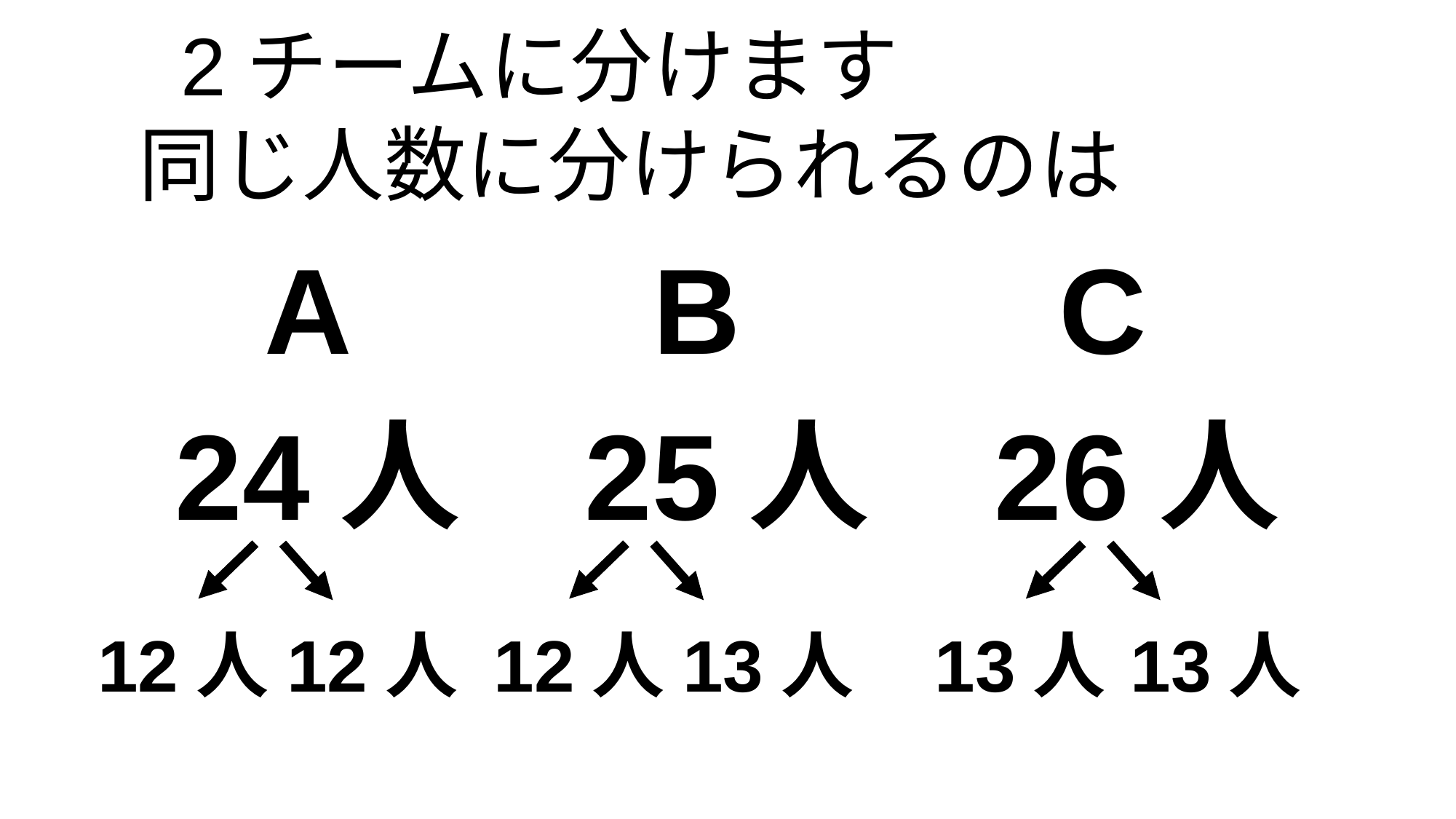

2チームに分けます
同じ人数に分けられるのは
A
B
C
24人
25人
26人
12人
12人
13人
13人
13人
12人